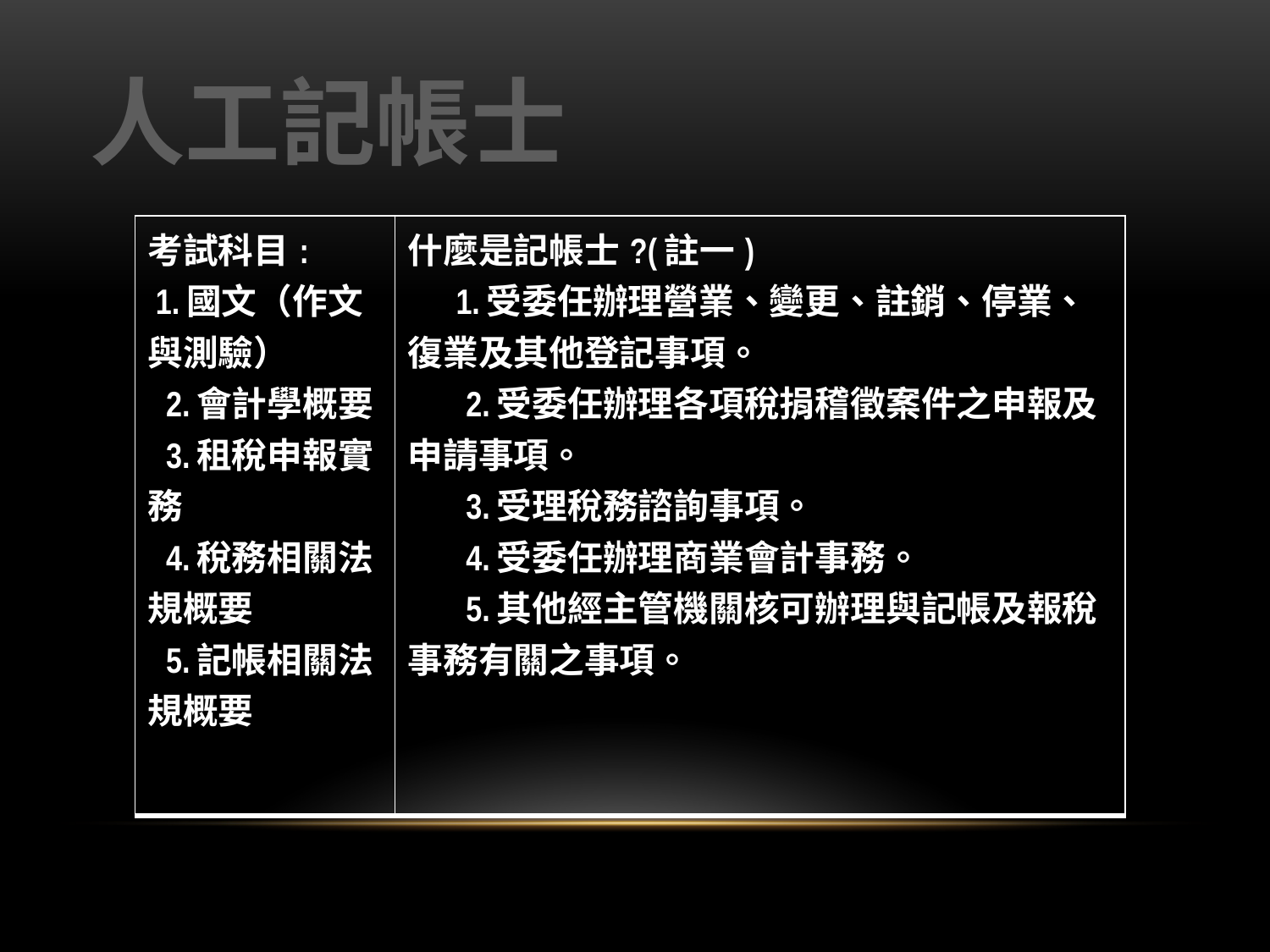

人工記帳士
| 考試科目: 1.國文（作文與測驗） 2.會計學概要 3.租稅申報實務 4.稅務相關法規概要 5.記帳相關法規概要 | 什麼是記帳士?(註一) 1.受委任辦理營業、變更、註銷、停業、復業及其他登記事項。 2.受委任辦理各項稅捐稽徵案件之申報及申請事項。 3.受理稅務諮詢事項。 4.受委任辦理商業會計事務。 5.其他經主管機關核可辦理與記帳及報稅事務有關之事項。 |
| --- | --- |